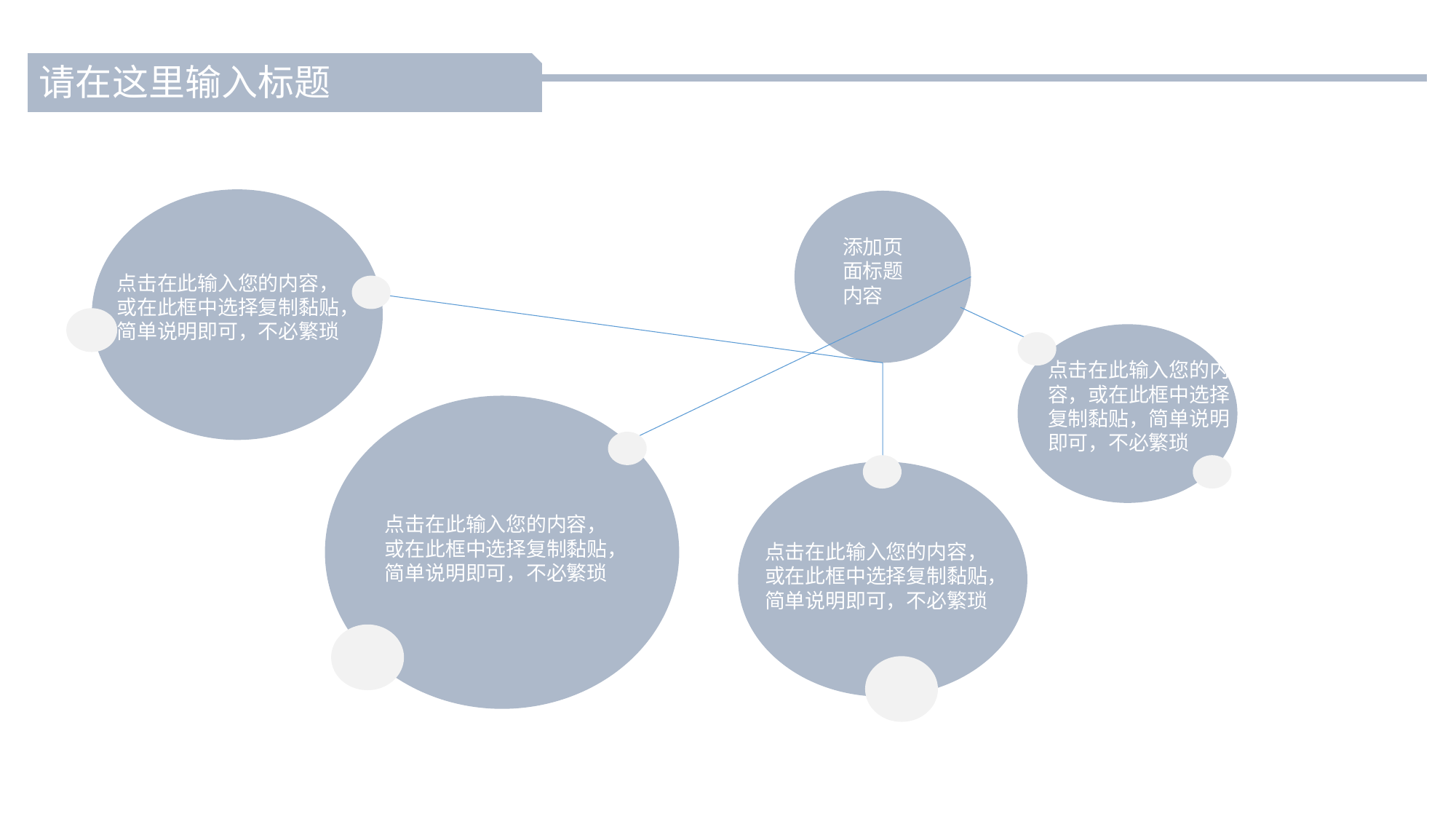

请在这里输入标题

添加页面标题内容
点击在此输入您的内容，或在此框中选择复制黏贴，简单说明即可，不必繁琐

点击在此输入您的内容，或在此框中选择复制黏贴，简单说明即可，不必繁琐

点击在此输入您的内容，或在此框中选择复制黏贴，简单说明即可，不必繁琐
点击在此输入您的内容，或在此框中选择复制黏贴，简单说明即可，不必繁琐